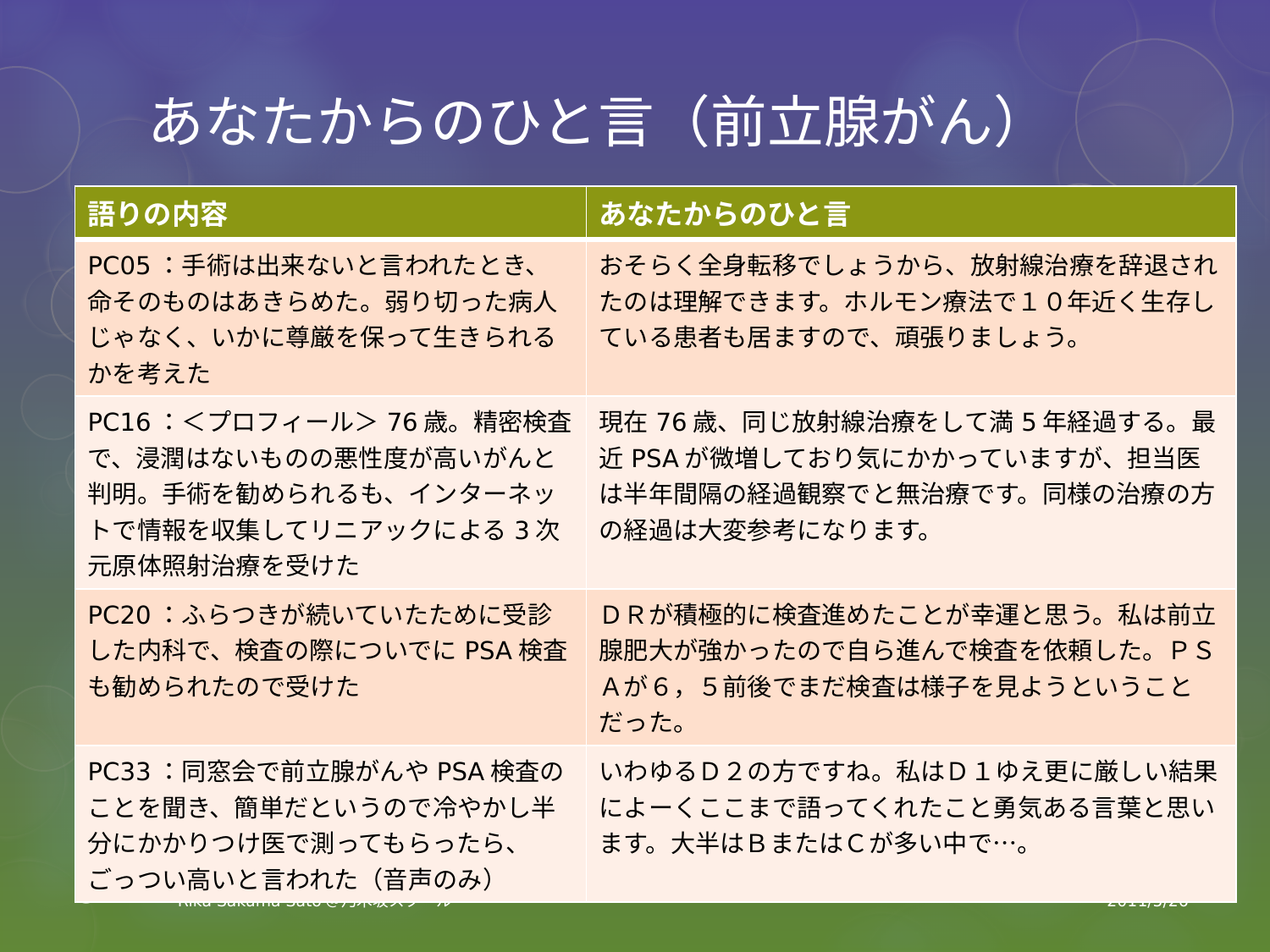

# あなたからのひと言（前立腺がん）
| 語りの内容 | あなたからのひと言 |
| --- | --- |
| PC05：手術は出来ないと言われたとき、命そのものはあきらめた。弱り切った病人じゃなく、いかに尊厳を保って生きられるかを考えた | おそらく全身転移でしょうから、放射線治療を辞退されたのは理解できます。ホルモン療法で１０年近く生存している患者も居ますので、頑張りましょう。 |
| PC16：＜プロフィール＞76歳。精密検査で、浸潤はないものの悪性度が高いがんと判明。手術を勧められるも、インターネットで情報を収集してリニアックによる3次元原体照射治療を受けた | 現在76歳、同じ放射線治療をして満5年経過する。最近PSAが微増しており気にかかっていますが、担当医は半年間隔の経過観察でと無治療です。同様の治療の方の経過は大変参考になります。 |
| PC20：ふらつきが続いていたために受診した内科で、検査の際についでにPSA検査も勧められたので受けた | ＤＲが積極的に検査進めたことが幸運と思う。私は前立腺肥大が強かったので自ら進んで検査を依頼した。ＰＳＡが６，５前後でまだ検査は様子を見ようということだった。 |
| PC33：同窓会で前立腺がんやPSA検査のことを聞き、簡単だというので冷やかし半分にかかりつけ医で測ってもらったら、ごっつい高いと言われた（音声のみ） | いわゆるＤ２の方ですね。私はＤ１ゆえ更に厳しい結果によーくここまで語ってくれたこと勇気ある言葉と思います。大半はＢまたはＣが多い中で…。 |
31
Rika Sakuma Sato＠乃木坂スクール
2011/5/26